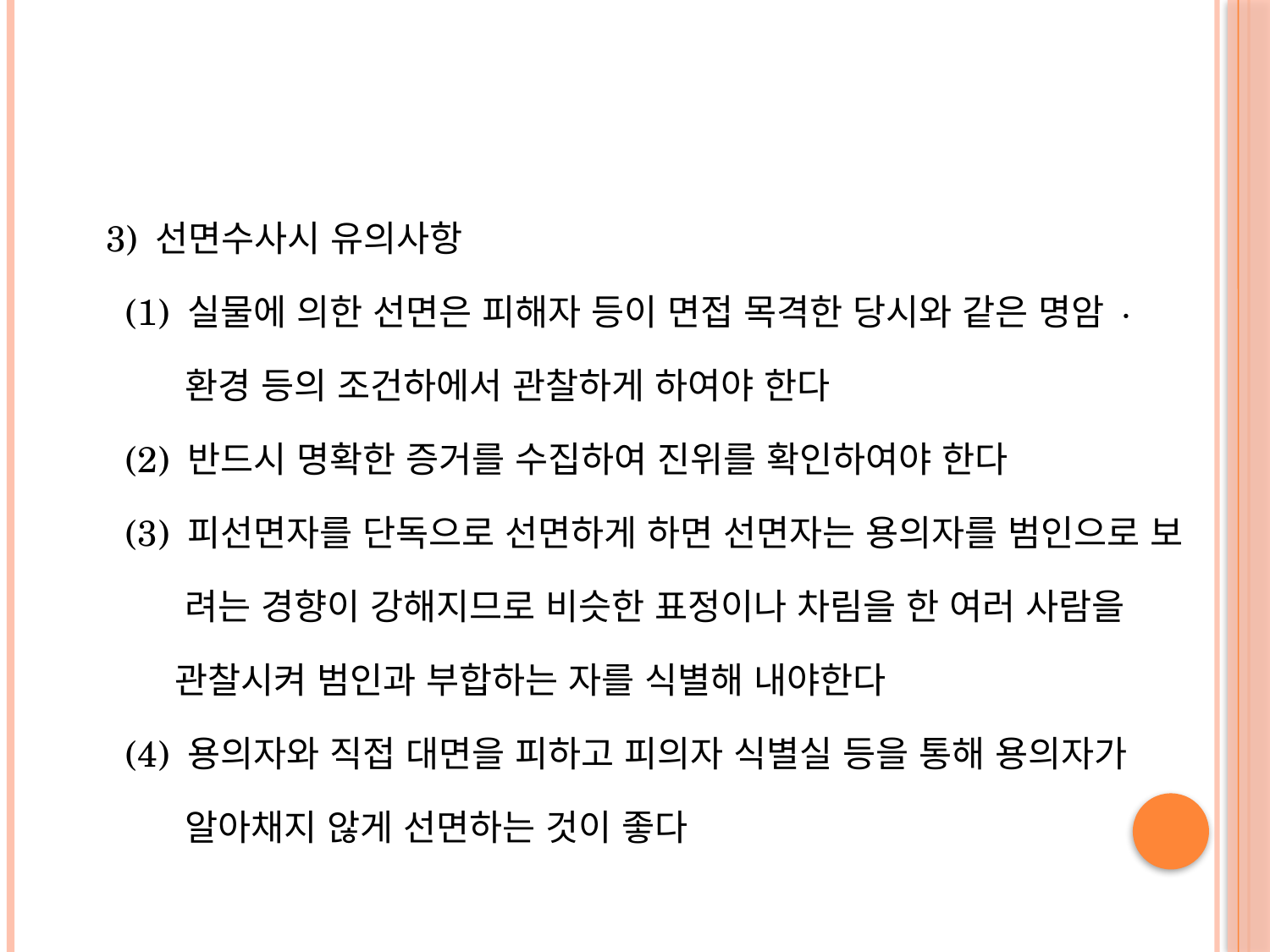

#
   3) 선면수사시 유의사항
     (1) 실물에 의한 선면은 피해자 등이 면접 목격한 당시와 같은 명암 ·
          환경 등의 조건하에서 관찰하게 하여야 한다
     (2) 반드시 명확한 증거를 수집하여 진위를 확인하여야 한다
     (3) 피선면자를 단독으로 선면하게 하면 선면자는 용의자를 범인으로 보
          려는 경향이 강해지므로 비슷한 표정이나 차림을 한 여러 사람을
         관찰시켜 범인과 부합하는 자를 식별해 내야한다
     (4) 용의자와 직접 대면을 피하고 피의자 식별실 등을 통해 용의자가
          알아채지 않게 선면하는 것이 좋다